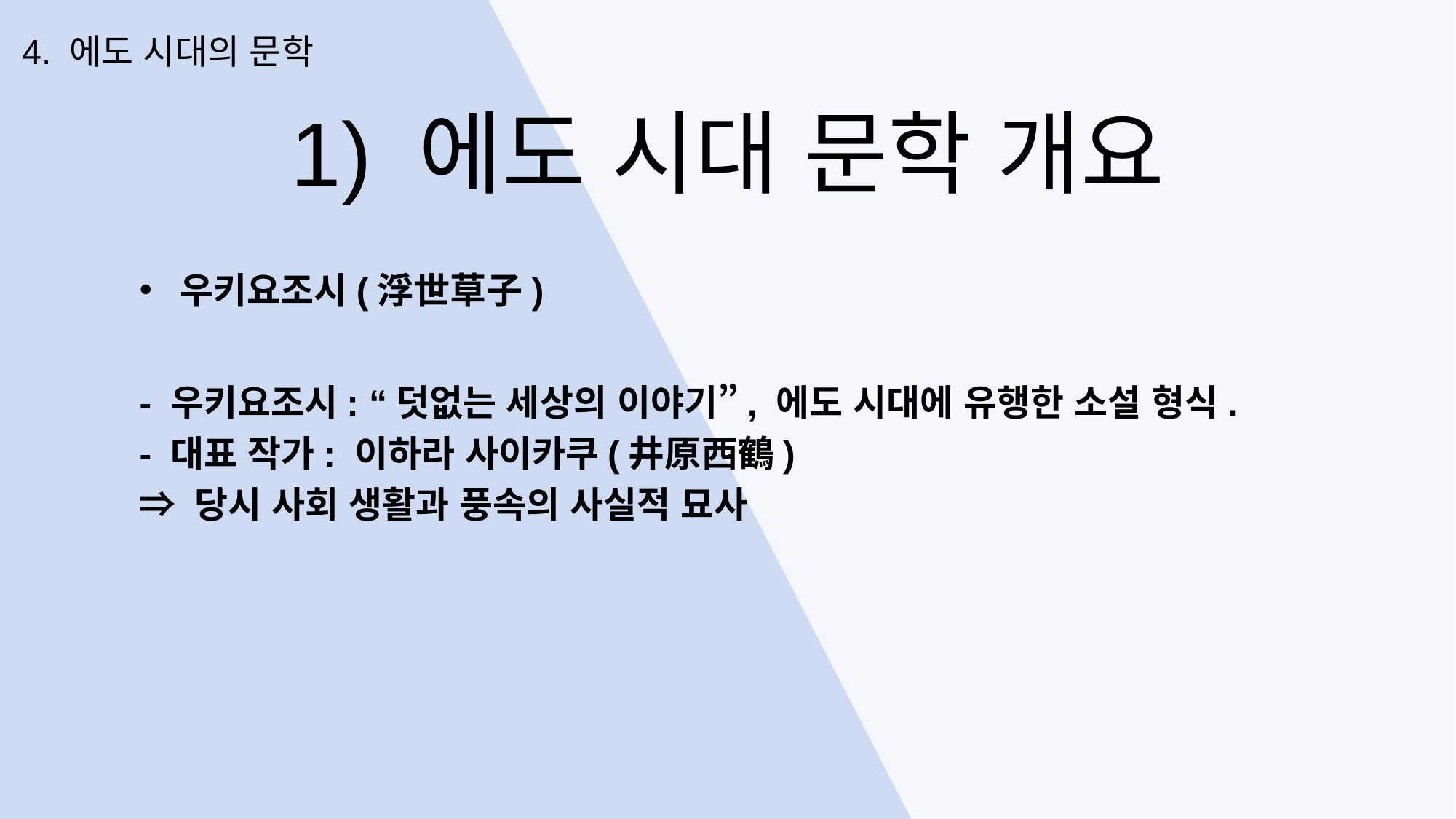

4. 에도 시대의 문학
1) 에도 시대 문학 개요
우키요조시(浮世草子)

- 우키요조시: “덧없는 세상의 이야기”, 에도 시대에 유행한 소설 형식.
- 대표 작가: 이하라 사이카쿠(井原西鶴)
⇒ 당시 사회 생활과 풍속의 사실적 묘사